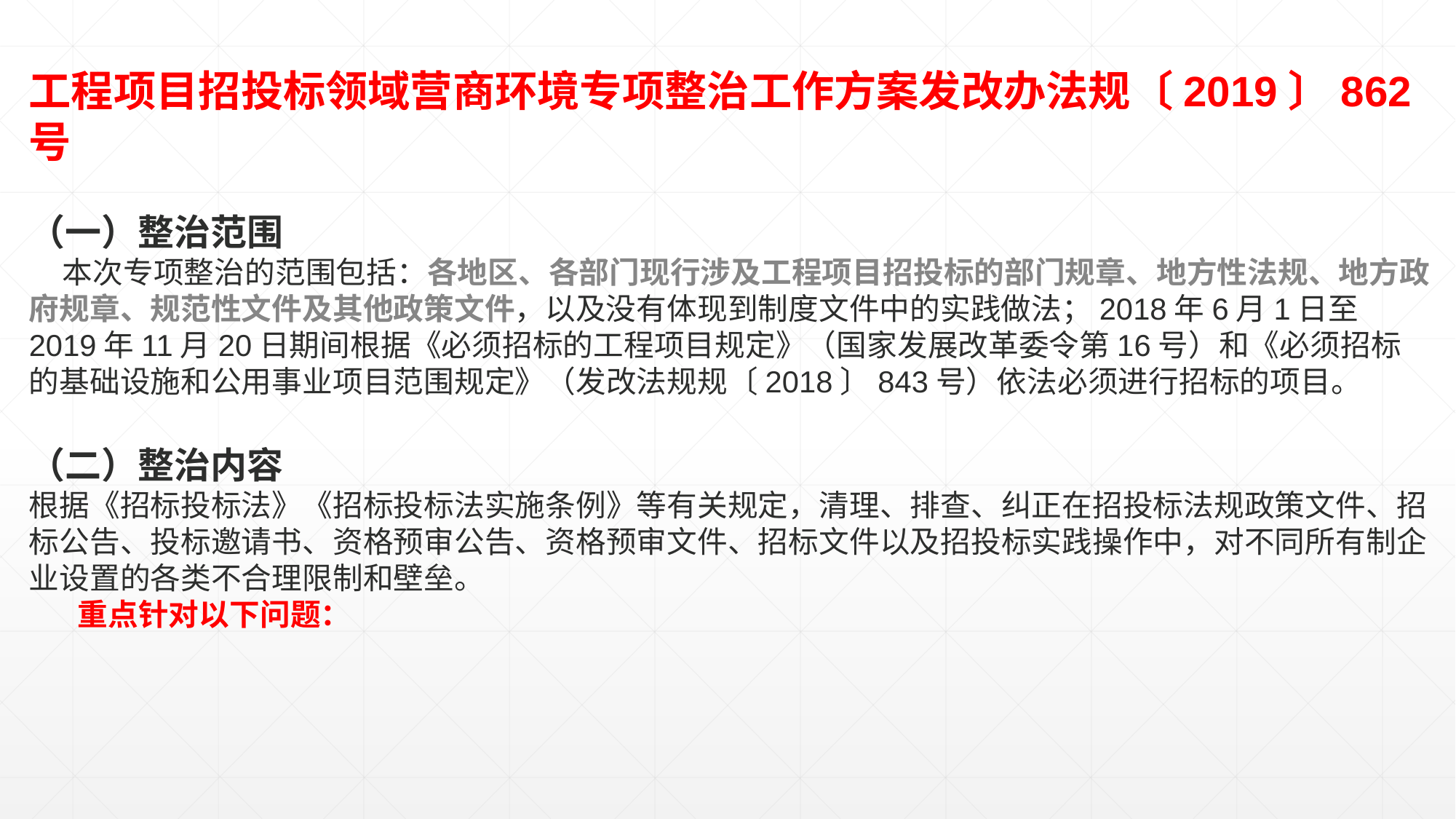

工程项目招投标领域‌营商环境专项整治工作方案发改办法规〔2019〕862号

（一）整治范围
     本次专项整治的范围包括：各地区、各部门现行涉及工程项目招投标的部门规章、地方性法规、地方政府规章、规范性文件及其他政策文件，以及没有体现到制度文件中的实践做法；2018年6月1日至2019年11月20日期间根据《必须招标的工程项目规定》（国家发展改革委令第16号）和《必须招标的基础设施和公用事业项目范围规定》（发改法规规〔2018〕843号）依法必须进行招标的项目。
（二）整治内容
根据《招标投标法》《招标投标法实施条例》等有关规定，清理、排查、纠正在招投标法规政策文件、招标公告、投标邀请书、资格预审公告、资格预审文件、招标文件以及招投标实践操作中，对不同所有制企业设置的各类不合理限制和壁垒。
      重点针对以下问题：